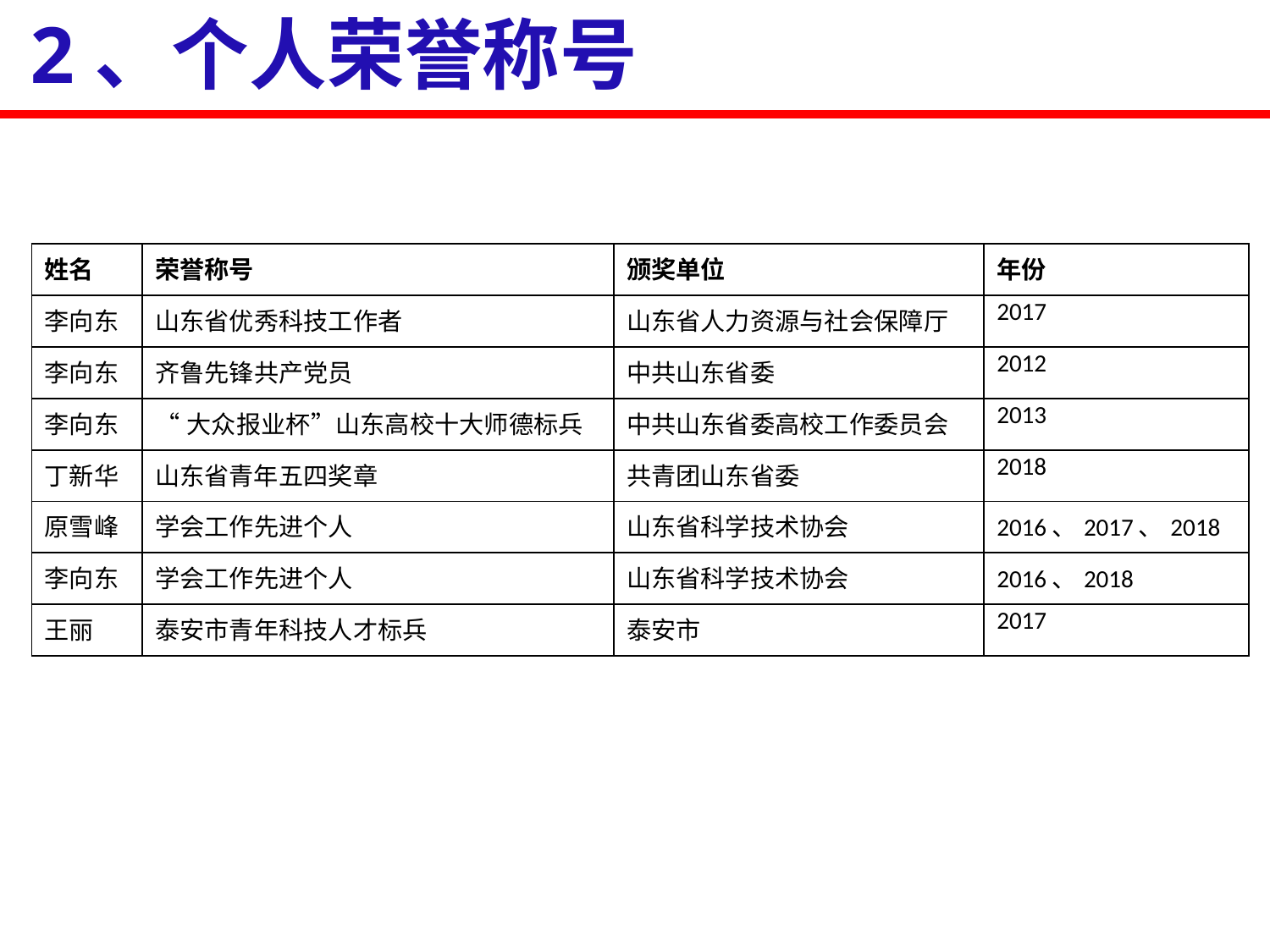

2、个人荣誉称号
| 姓名 | 荣誉称号 | 颁奖单位 | 年份 |
| --- | --- | --- | --- |
| 李向东 | 山东省优秀科技工作者 | 山东省人力资源与社会保障厅 | 2017 |
| 李向东 | 齐鲁先锋共产党员 | 中共山东省委 | 2012 |
| 李向东 | “大众报业杯”山东高校十大师德标兵 | 中共山东省委高校工作委员会 | 2013 |
| 丁新华 | 山东省青年五四奖章 | 共青团山东省委 | 2018 |
| 原雪峰 | 学会工作先进个人 | 山东省科学技术协会 | 2016、2017、2018 |
| 李向东 | 学会工作先进个人 | 山东省科学技术协会 | 2016、2018 |
| 王丽 | 泰安市青年科技人才标兵 | 泰安市 | 2017 |